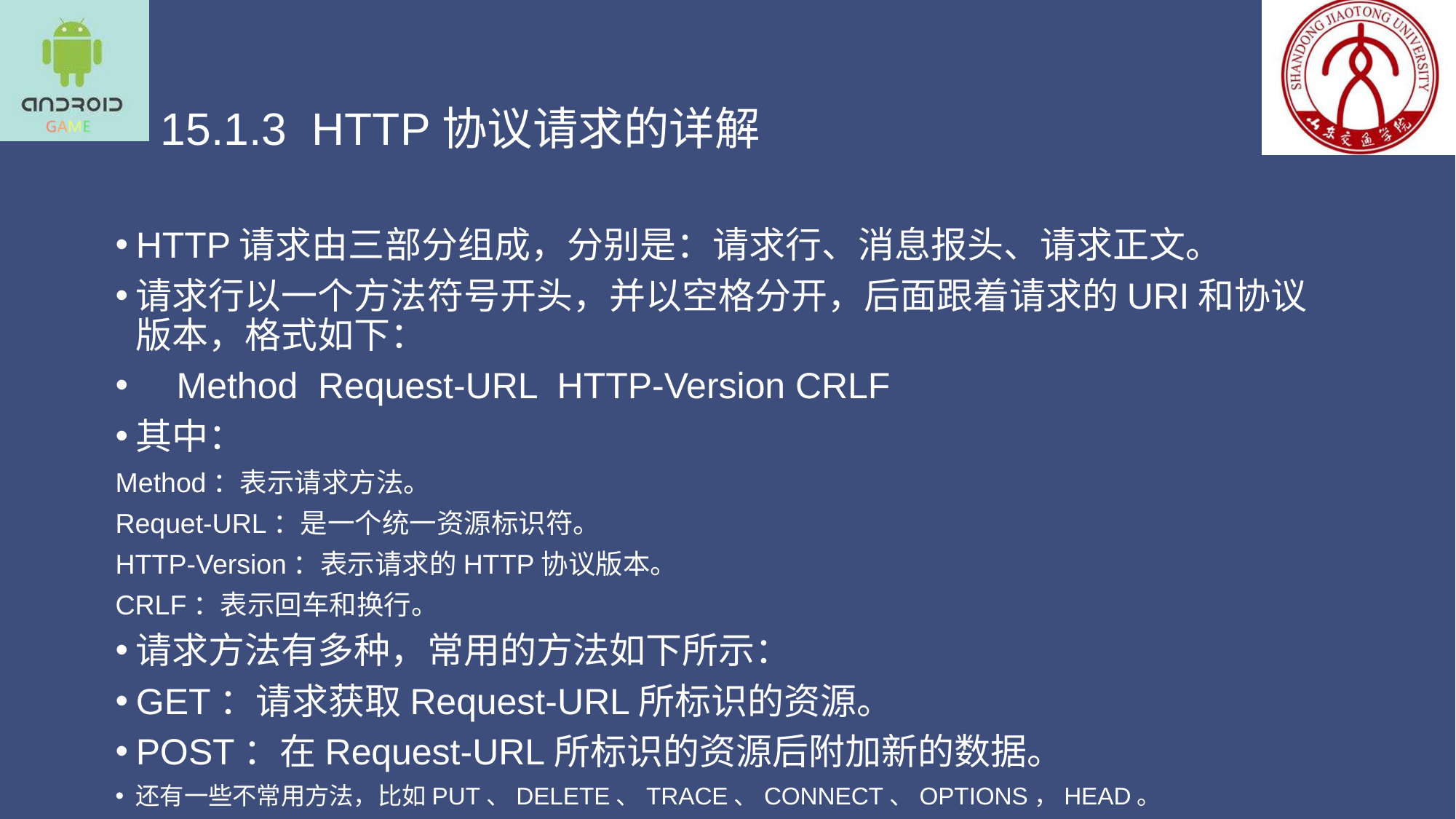

# 15.1.3  HTTP协议请求的详解
HTTP请求由三部分组成，分别是：请求行、消息报头、请求正文。
请求行以一个方法符号开头，并以空格分开，后面跟着请求的URI和协议版本，格式如下：
    Method  Request-URL  HTTP-Version CRLF
其中：
Method：表示请求方法。
Requet-URL：是一个统一资源标识符。
HTTP-Version：表示请求的HTTP协议版本。
CRLF：表示回车和换行。
请求方法有多种，常用的方法如下所示：
GET：请求获取Request-URL所标识的资源。
POST：在Request-URL所标识的资源后附加新的数据。
还有一些不常用方法，比如PUT、DELETE、TRACE、CONNECT、OPTIONS，HEAD。